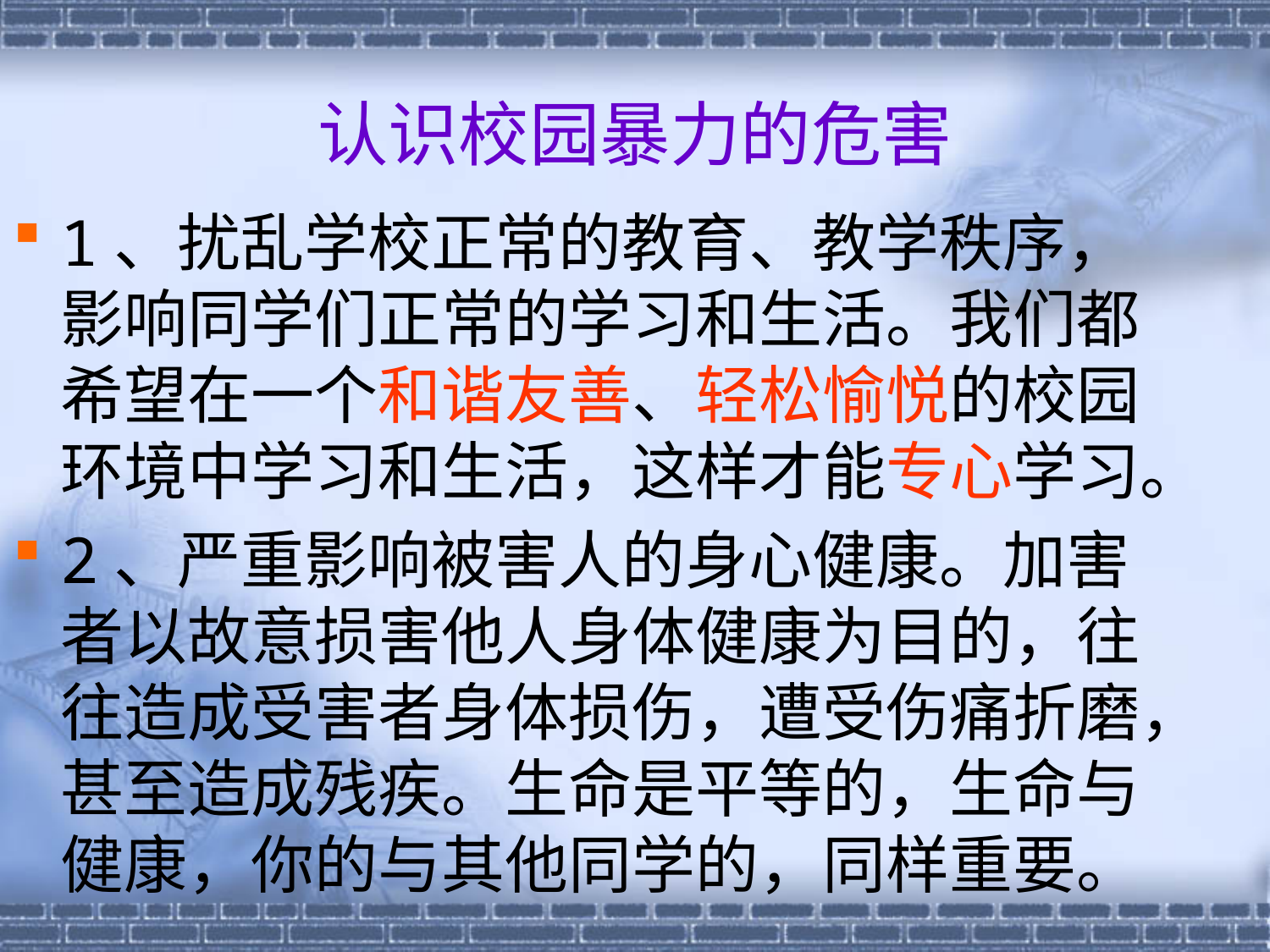

# 认识校园暴力的危害
1、扰乱学校正常的教育、教学秩序，影响同学们正常的学习和生活。我们都希望在一个和谐友善、轻松愉悦的校园环境中学习和生活，这样才能专心学习。
2、严重影响被害人的身心健康。加害者以故意损害他人身体健康为目的，往往造成受害者身体损伤，遭受伤痛折磨，甚至造成残疾。生命是平等的，生命与健康，你的与其他同学的，同样重要。